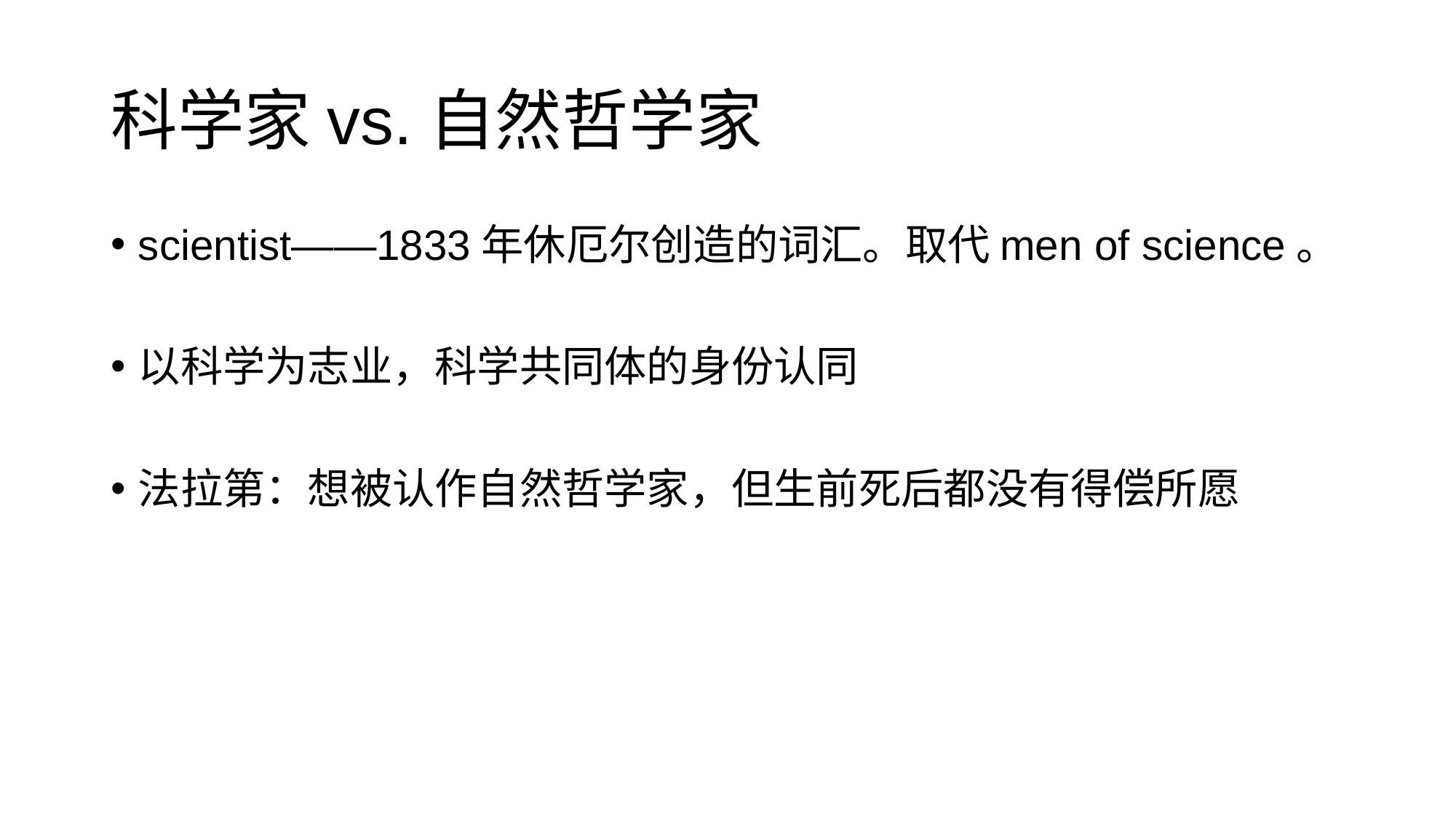

# 科学家vs.自然哲学家
scientist——1833年休厄尔创造的词汇。取代men of science。

以科学为志业，科学共同体的身份认同

法拉第：想被认作自然哲学家，但生前死后都没有得偿所愿